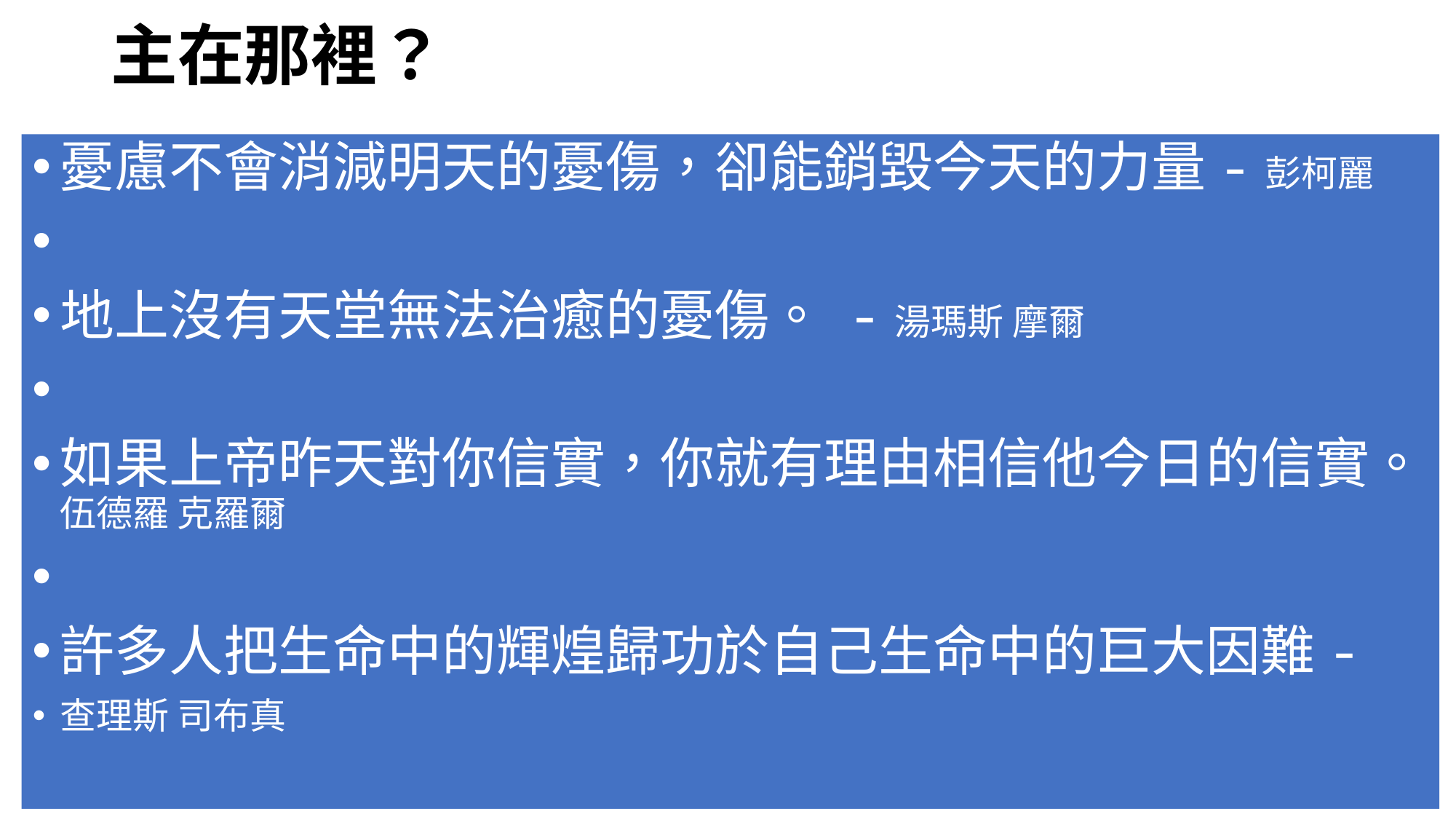

# 主在那裡？
憂慮不會消減明天的憂傷，卻能銷毀今天的力量-彭柯麗

地上沒有天堂無法治癒的憂傷。 -湯瑪斯 摩爾

如果上帝昨天對你信實，你就有理由相信他今日的信實。伍德羅 克羅爾

許多人把生命中的輝煌歸功於自己生命中的巨大因難-
查理斯 司布真